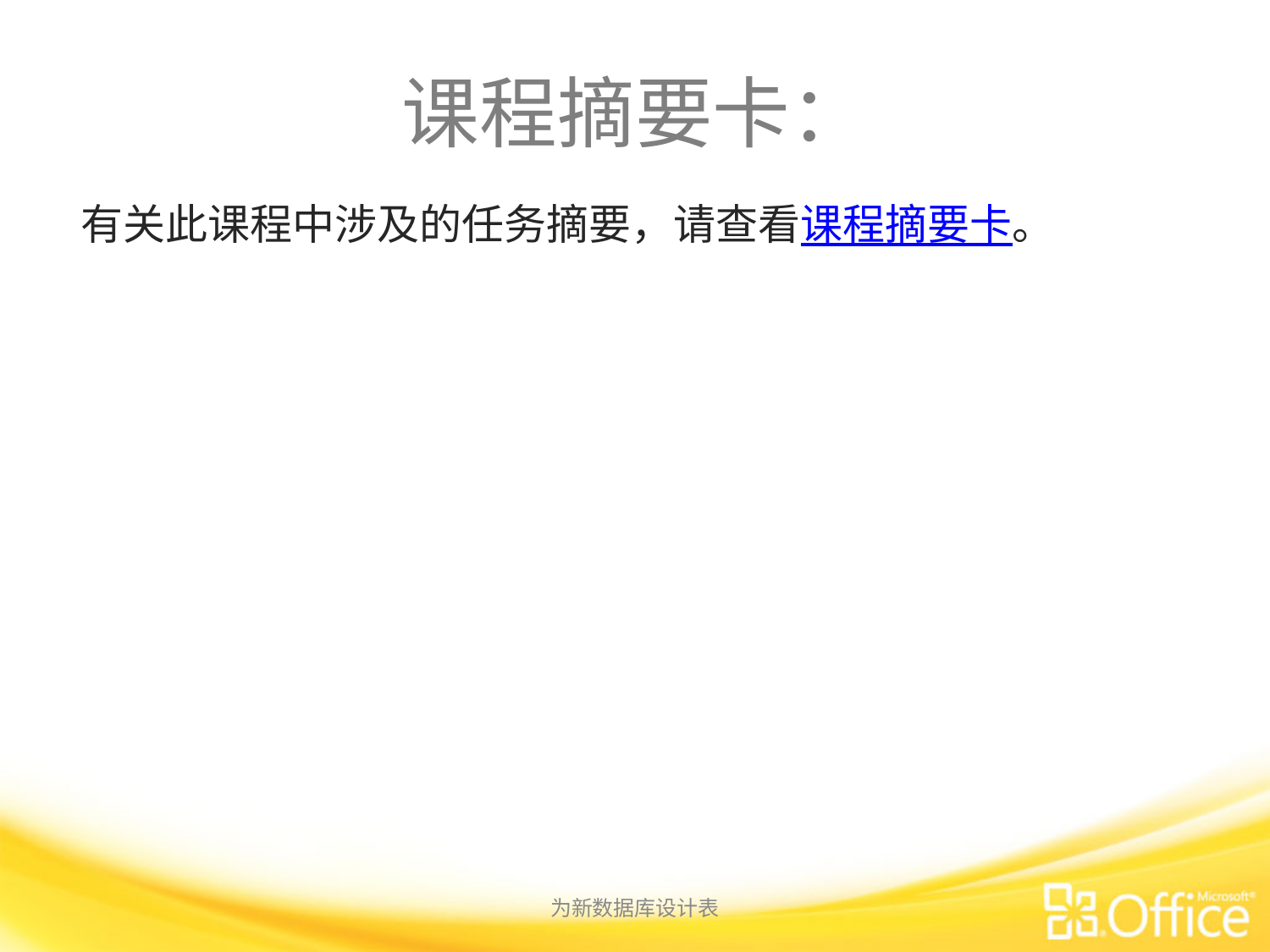

# 课程摘要卡：
有关此课程中涉及的任务摘要，请查看课程摘要卡。
为新数据库设计表